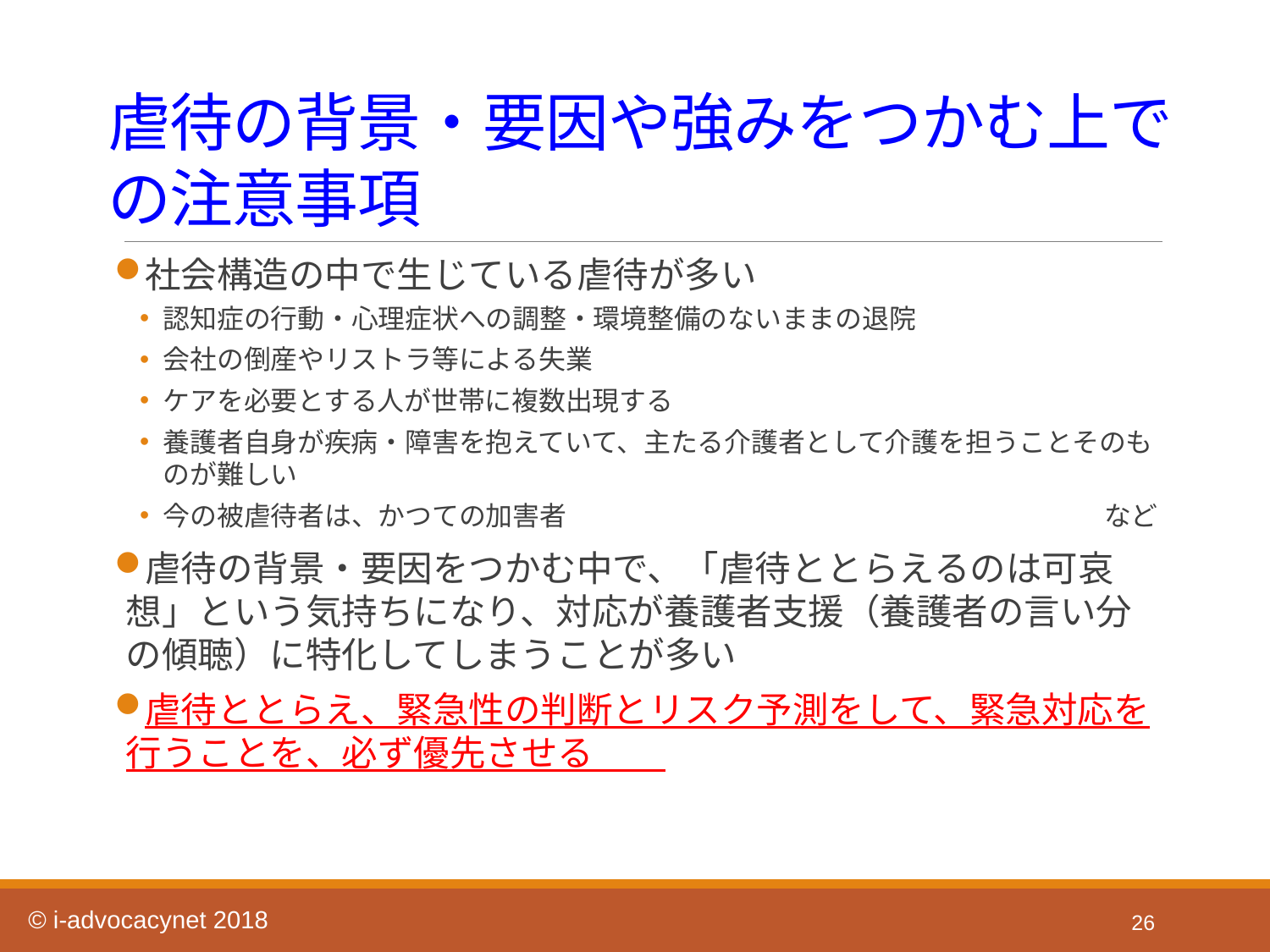

# 虐待の背景・要因や強みをつかむ上での注意事項
社会構造の中で生じている虐待が多い
認知症の行動・心理症状への調整・環境整備のないままの退院
会社の倒産やリストラ等による失業
ケアを必要とする人が世帯に複数出現する
養護者自身が疾病・障害を抱えていて、主たる介護者として介護を担うことそのものが難しい
今の被虐待者は、かつての加害者　　　　　　　　　　　　　　　　　　　　など
虐待の背景・要因をつかむ中で、「虐待ととらえるのは可哀想」という気持ちになり、対応が養護者支援（養護者の言い分の傾聴）に特化してしまうことが多い
虐待ととらえ、緊急性の判断とリスク予測をして、緊急対応を行うことを、必ず優先させる
26